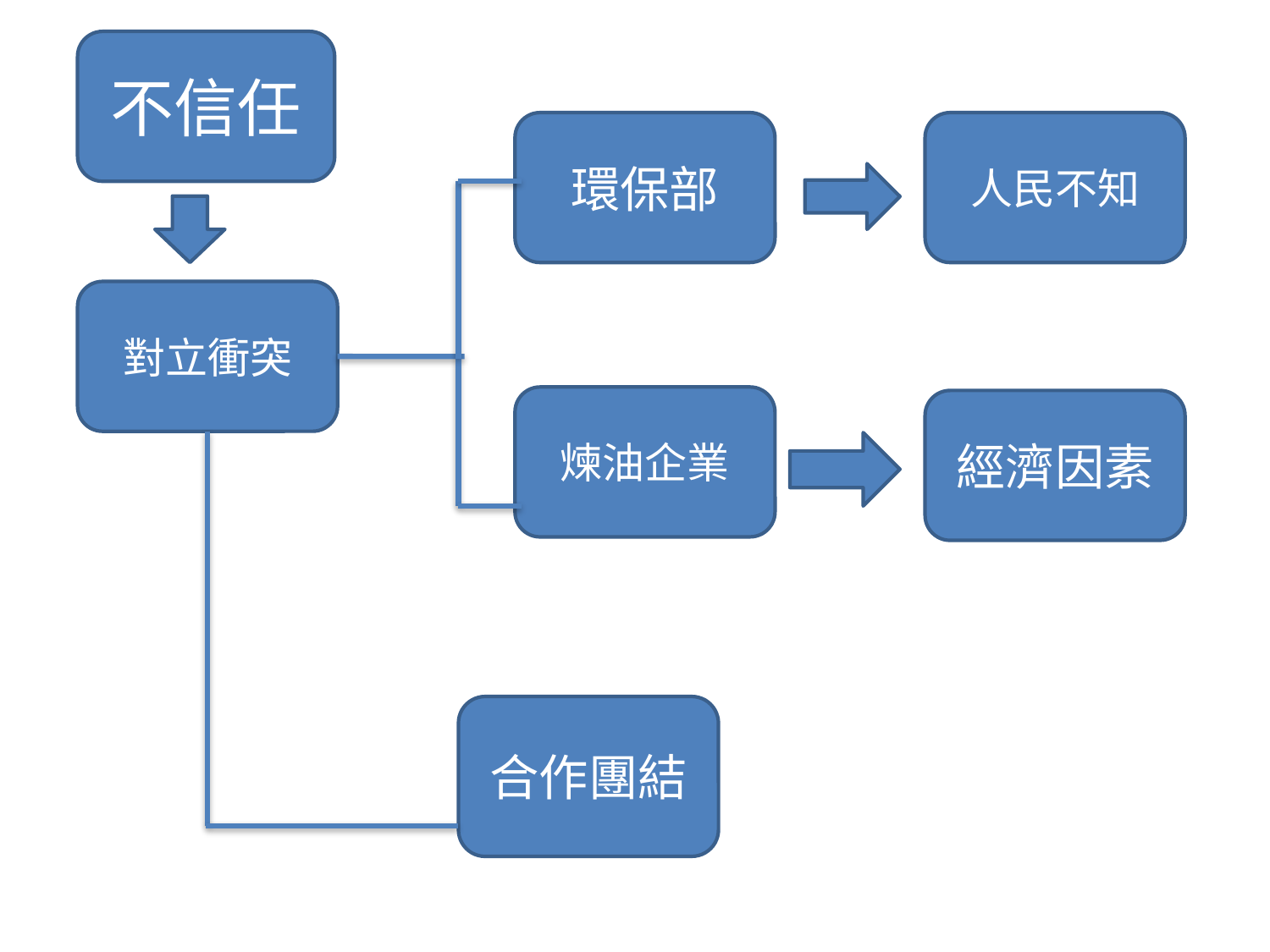

不信任
環保部
人民不知

對立衝突
煉油企業
經濟因素

合作團結